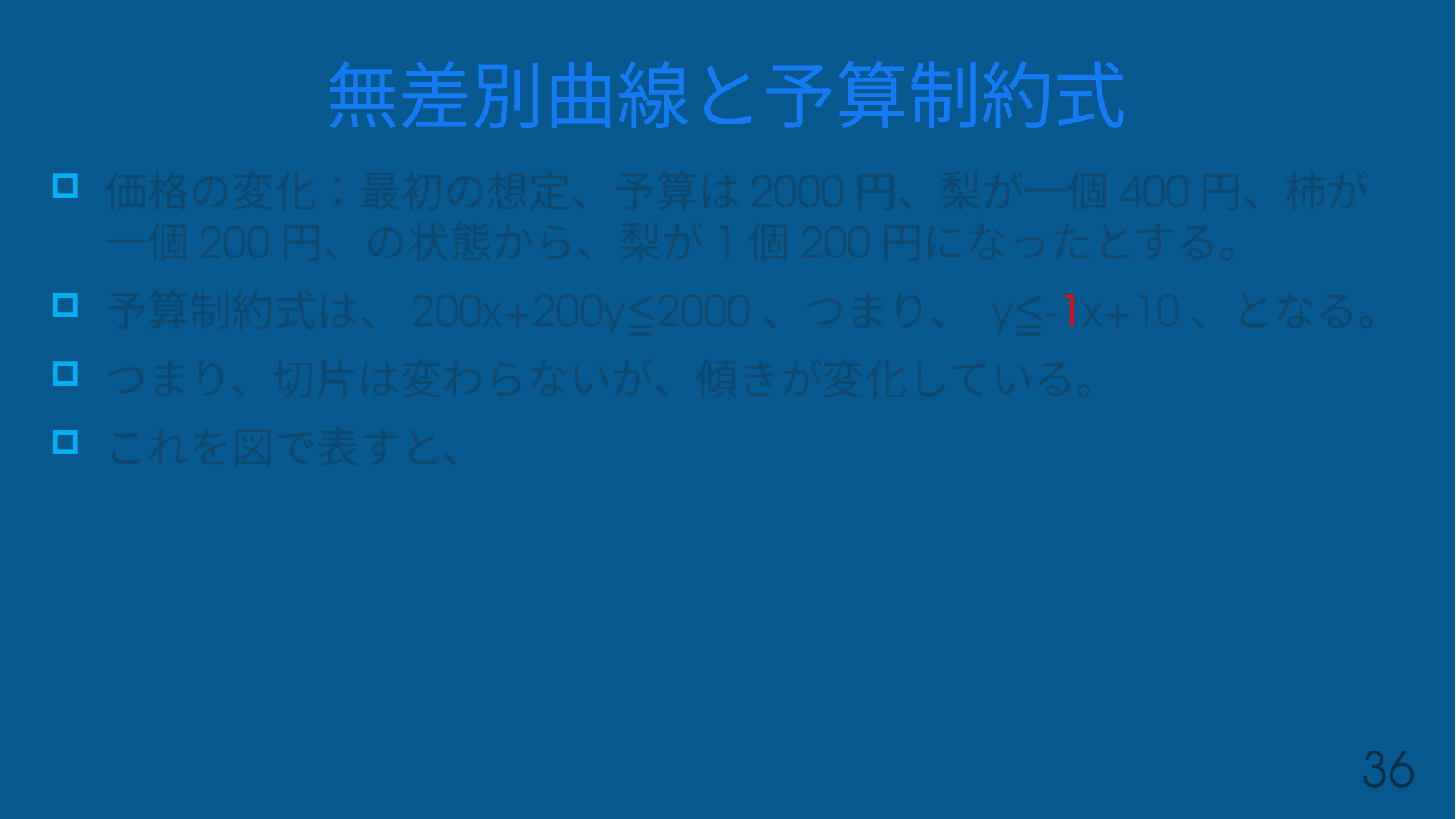

# 無差別曲線と予算制約式
価格の変化：最初の想定、予算は2000円、梨が一個400円、柿が一個200円、の状態から、梨が1個200円になったとする。
予算制約式は、200x+200y≦2000、つまり、 y≦-1x+10、となる。
つまり、切片は変わらないが、傾きが変化している。
これを図で表すと、

36